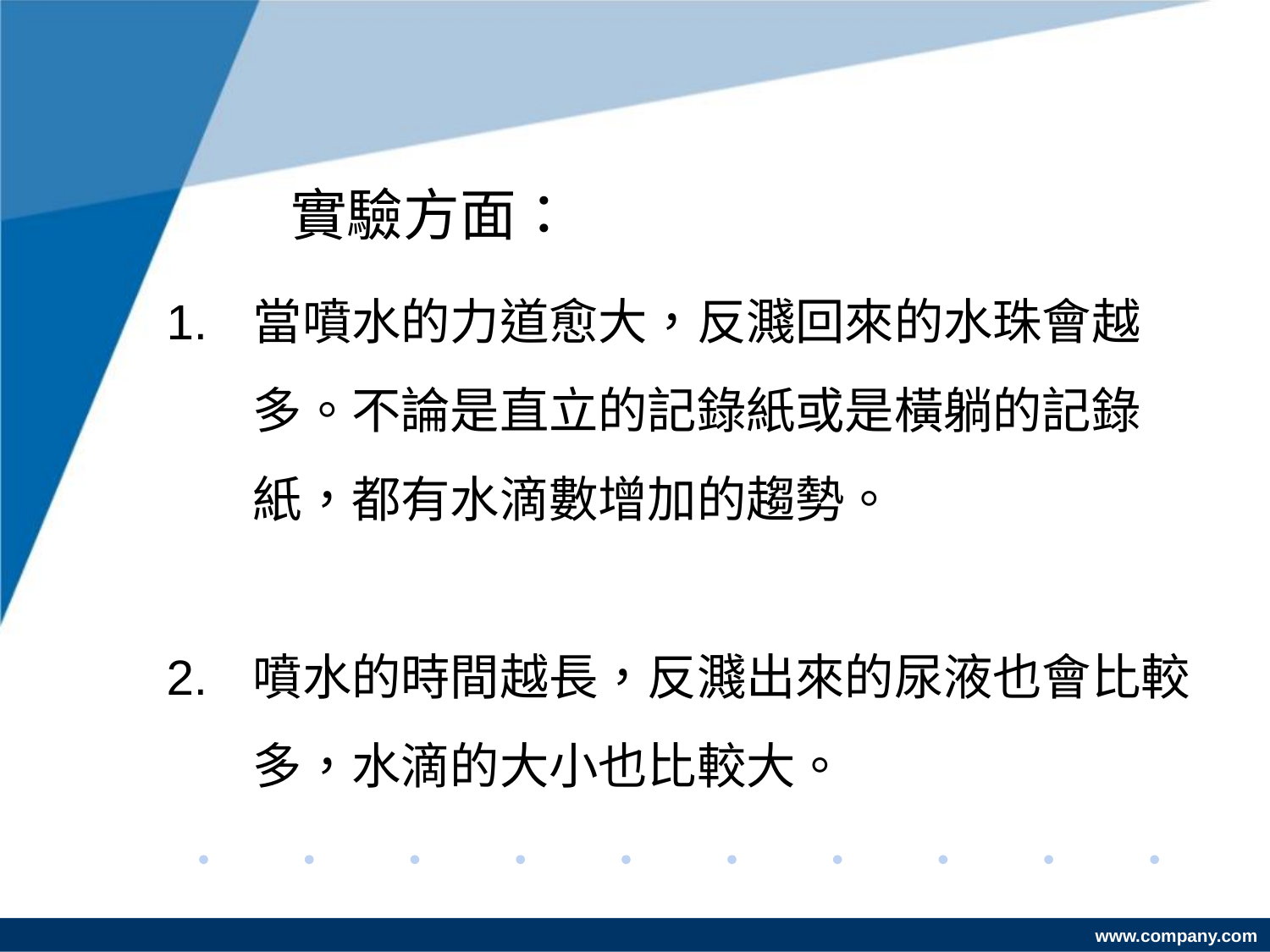

實驗方面：
當噴水的力道愈大，反濺回來的水珠會越多。不論是直立的記錄紙或是橫躺的記錄紙，都有水滴數增加的趨勢。

噴水的時間越長，反濺出來的尿液也會比較多，水滴的大小也比較大。